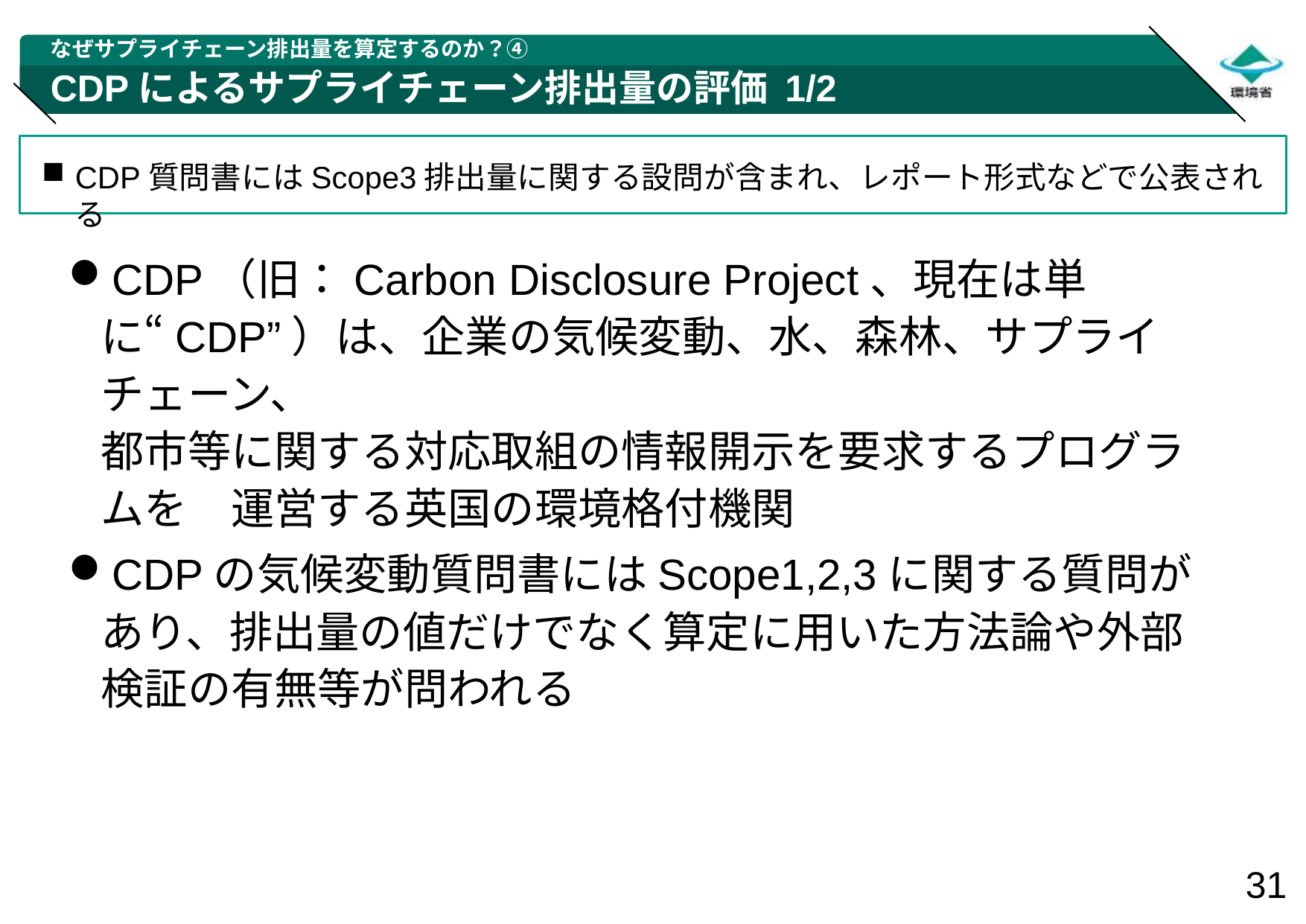

なぜサプライチェーン排出量を算定するのか？④
# CDPによるサプライチェーン排出量の評価 1/2
CDP質問書にはScope3排出量に関する設問が含まれ、レポート形式などで公表される
CDP（旧：Carbon Disclosure Project、現在は単に“CDP”）は、企業の気候変動、水、森林、サプライチェーン、
都市等に関する対応取組の情報開示を要求するプログラムを　運営する英国の環境格付機関
CDPの気候変動質問書にはScope1,2,3に関する質問が
あり、排出量の値だけでなく算定に用いた方法論や外部検証の有無等が問われる